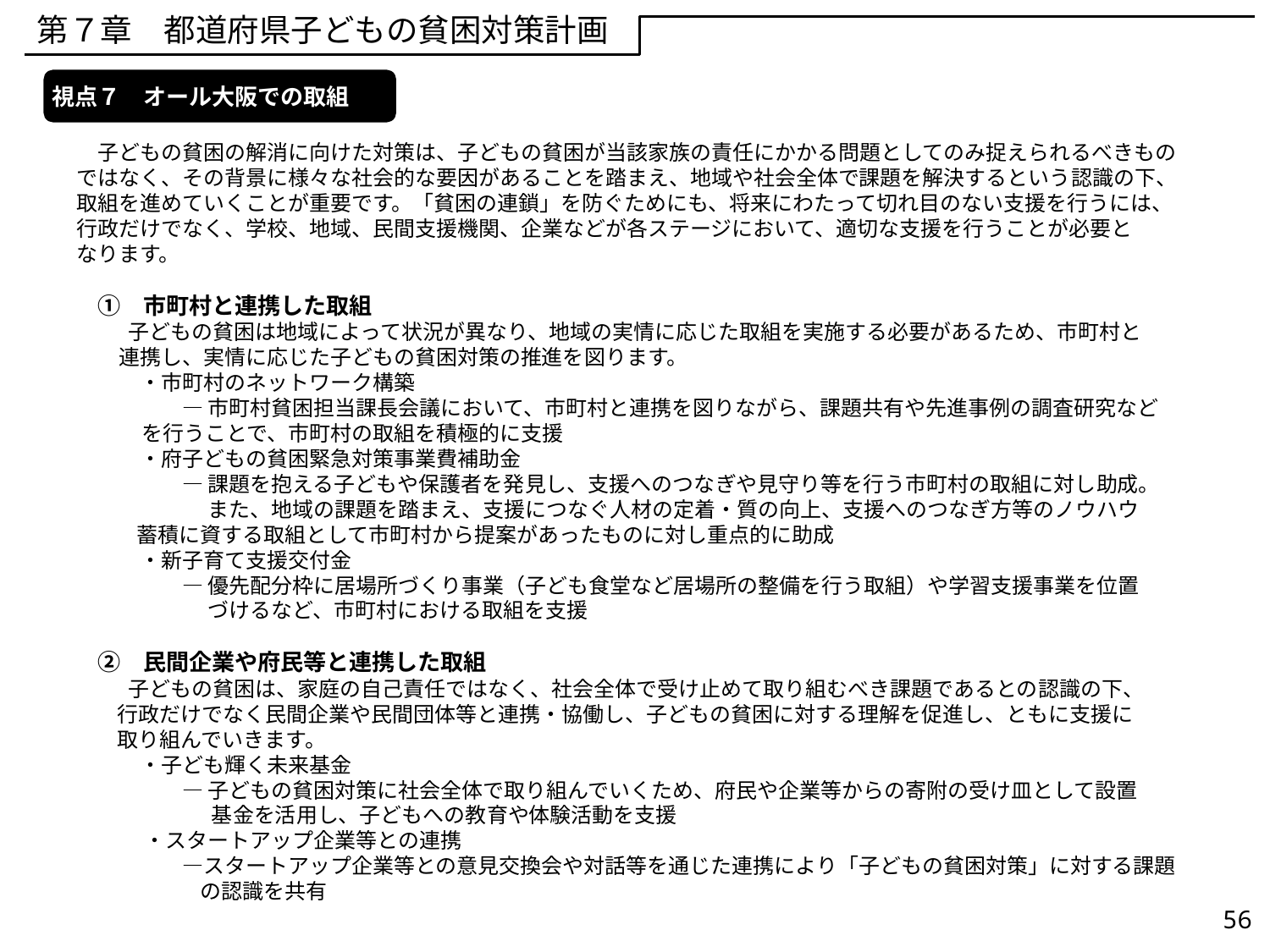

第７章　都道府県子どもの貧困対策計画

視点７　オール大阪での取組

　子どもの貧困の解消に向けた対策は、子どもの貧困が当該家族の責任にかかる問題としてのみ捉えられるべきもの
ではなく、その背景に様々な社会的な要因があることを踏まえ、地域や社会全体で課題を解決するという認識の下、
取組を進めていくことが重要です。「貧困の連鎖」を防ぐためにも、将来にわたって切れ目のない支援を行うには、
行政だけでなく、学校、地域、民間支援機関、企業などが各ステージにおいて、適切な支援を行うことが必要と
なります。

　①　市町村と連携した取組
　　  子どもの貧困は地域によって状況が異なり、地域の実情に応じた取組を実施する必要があるため、市町村と
　　連携し、実情に応じた子どもの貧困対策の推進を図ります。
　　　・市町村のネットワーク構築
　　　　　― 市町村貧困担当課長会議において、市町村と連携を図りながら、課題共有や先進事例の調査研究など
             を行うことで、市町村の取組を積極的に支援
　　　・府子どもの貧困緊急対策事業費補助金
　　　　　― 課題を抱える子どもや保護者を発見し、支援へのつなぎや見守り等を行う市町村の取組に対し助成。
　　　　　　 また、地域の課題を踏まえ、支援につなぐ人材の定着・質の向上、支援へのつなぎ方等のノウハウ
             蓄積に資する取組として市町村から提案があったものに対し重点的に助成
　　　・新子育て支援交付金
　　　　　― 優先配分枠に居場所づくり事業（子ども食堂など居場所の整備を行う取組）や学習支援事業を位置
　　　　　　 づけるなど、市町村における取組を支援

　②　民間企業や府民等と連携した取組
　　  子どもの貧困は、家庭の自己責任ではなく、社会全体で受け止めて取り組むべき課題であるとの認識の下、
 行政だけでなく民間企業や民間団体等と連携・協働し、子どもの貧困に対する理解を促進し、ともに支援に
 取り組んでいきます。
　　　・子ども輝く未来基金
　　　　　― 子どもの貧困対策に社会全体で取り組んでいくため、府民や企業等からの寄附の受け皿として設置
　　　　　　　基金を活用し、子どもへの教育や体験活動を支援
　　　 ・スタートアップ企業等との連携
　　　　　―スタートアップ企業等との意見交換会や対話等を通じた連携により「子どもの貧困対策」に対する課題の認識を共有

56